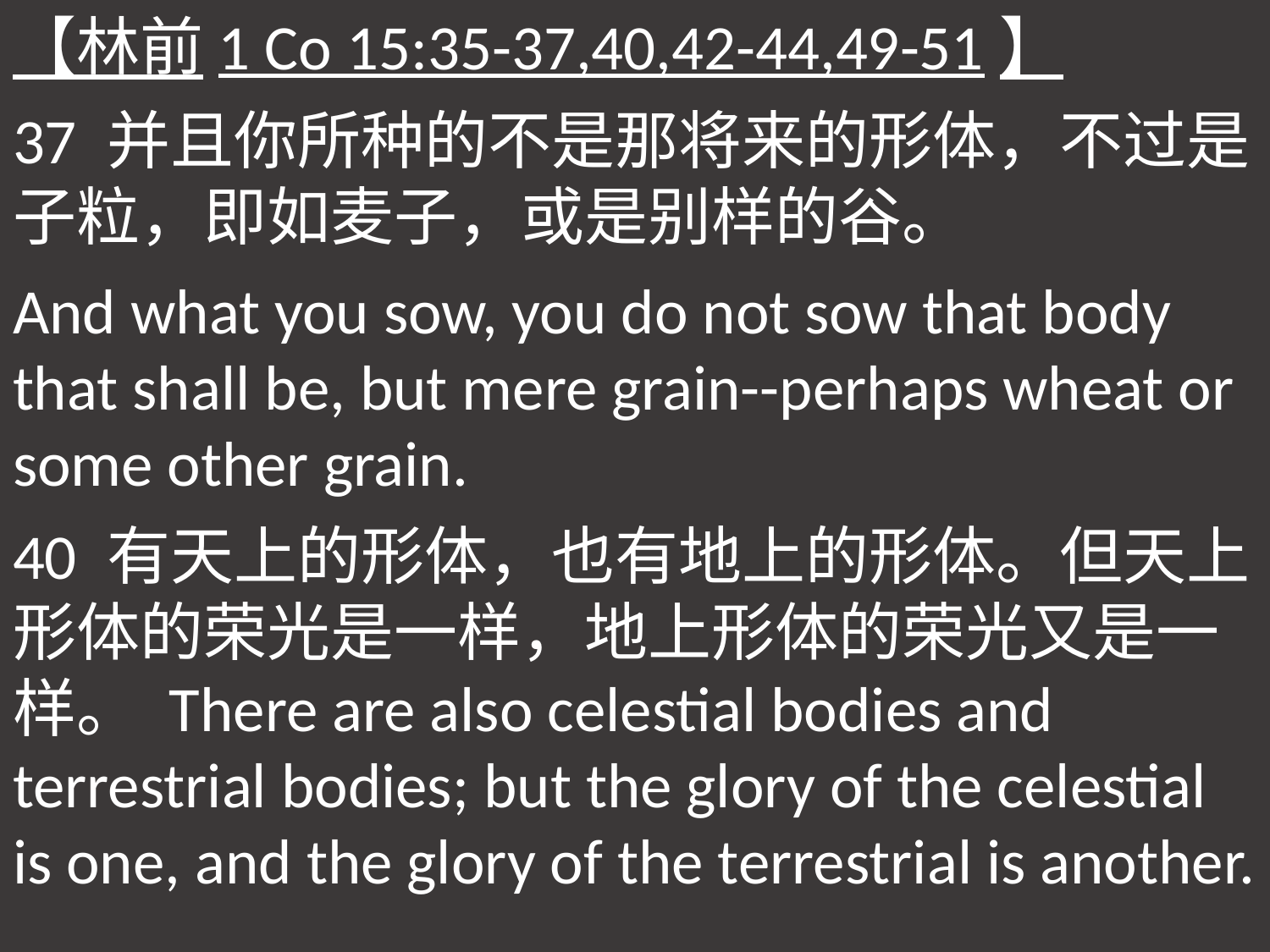

【林前1 Co 15:35-37,40,42-44,49-51】
37 并且你所种的不是那将来的形体，不过是子粒，即如麦子，或是别样的谷。
And what you sow, you do not sow that body that shall be, but mere grain--perhaps wheat or some other grain.
40 有天上的形体，也有地上的形体。但天上形体的荣光是一样，地上形体的荣光又是一样。 There are also celestial bodies and terrestrial bodies; but the glory of the celestial is one, and the glory of the terrestrial is another.